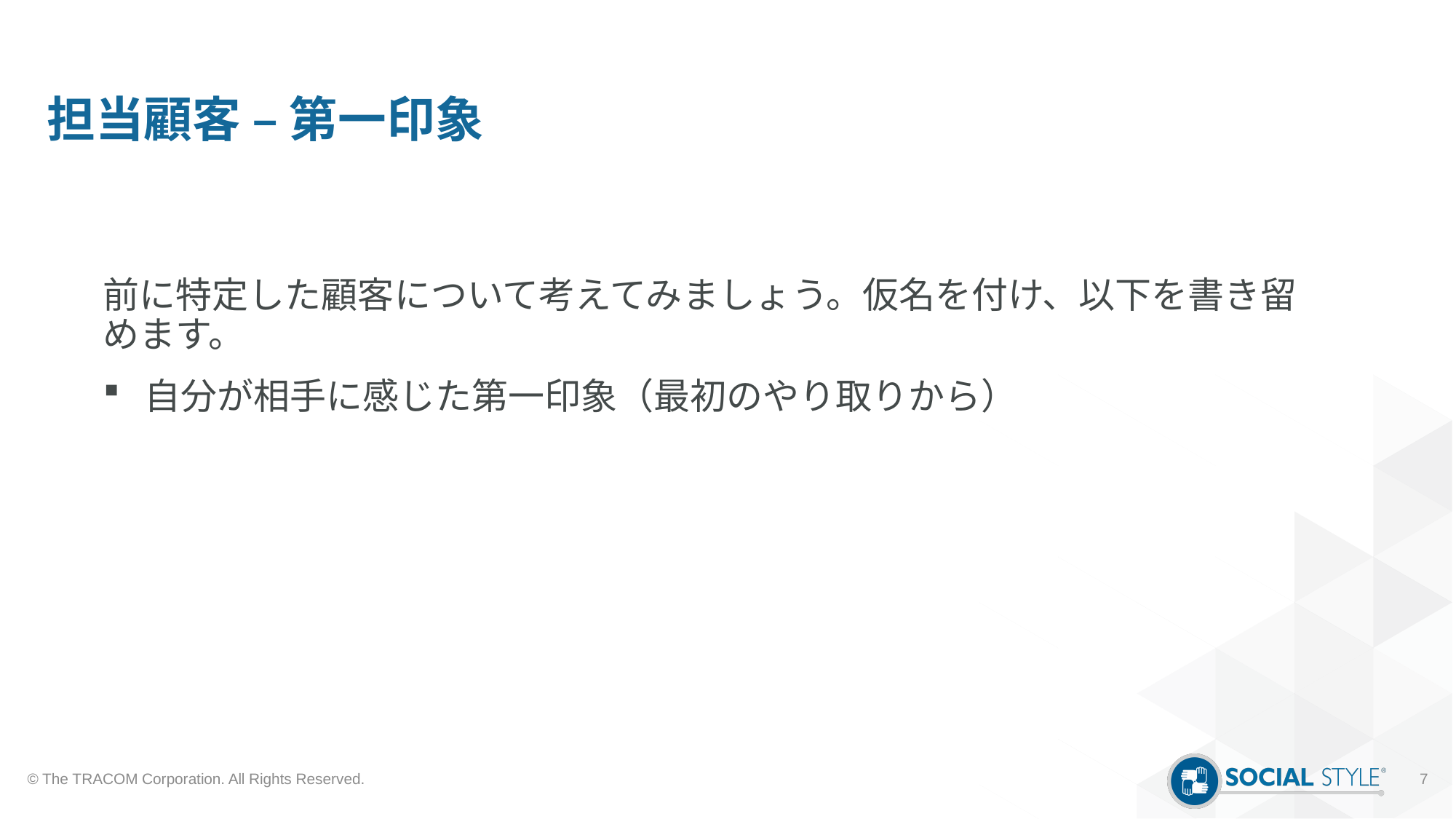

# 担当顧客 – 第一印象
前に特定した顧客について考えてみましょう。仮名を付け、以下を書き留めます。
自分が相手に感じた第一印象（最初のやり取りから）

© The TRACOM Corporation. All Rights Reserved.
7